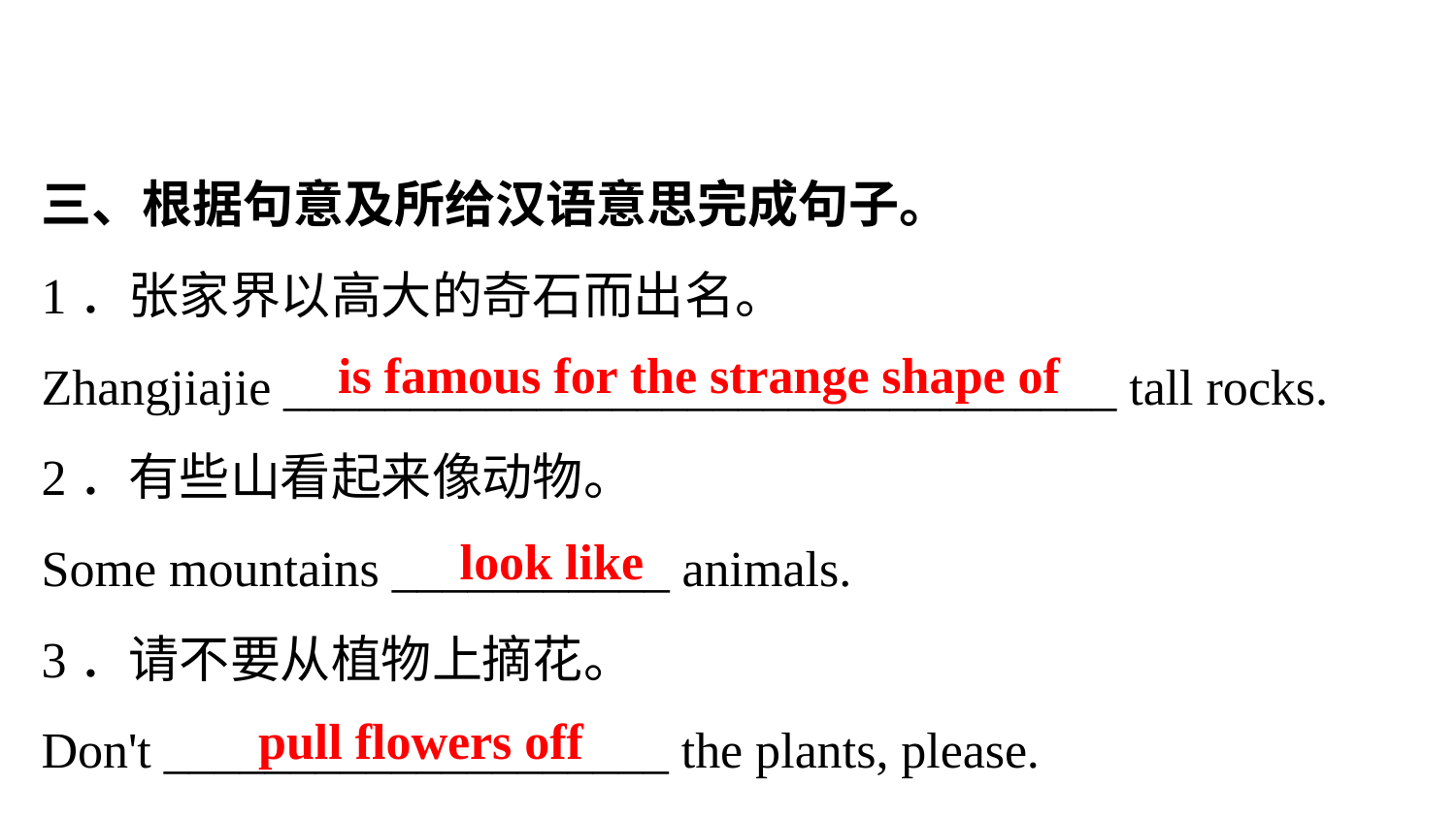

三、根据句意及所给汉语意思完成句子。
1．张家界以高大的奇石而出名。
Zhangjiajie _________________________________ tall rocks.
2．有些山看起来像动物。
Some mountains ___________ animals.
3．请不要从植物上摘花。
Don't ____________________ the plants, please.
is famous for the strange shape of
look like
pull flowers off